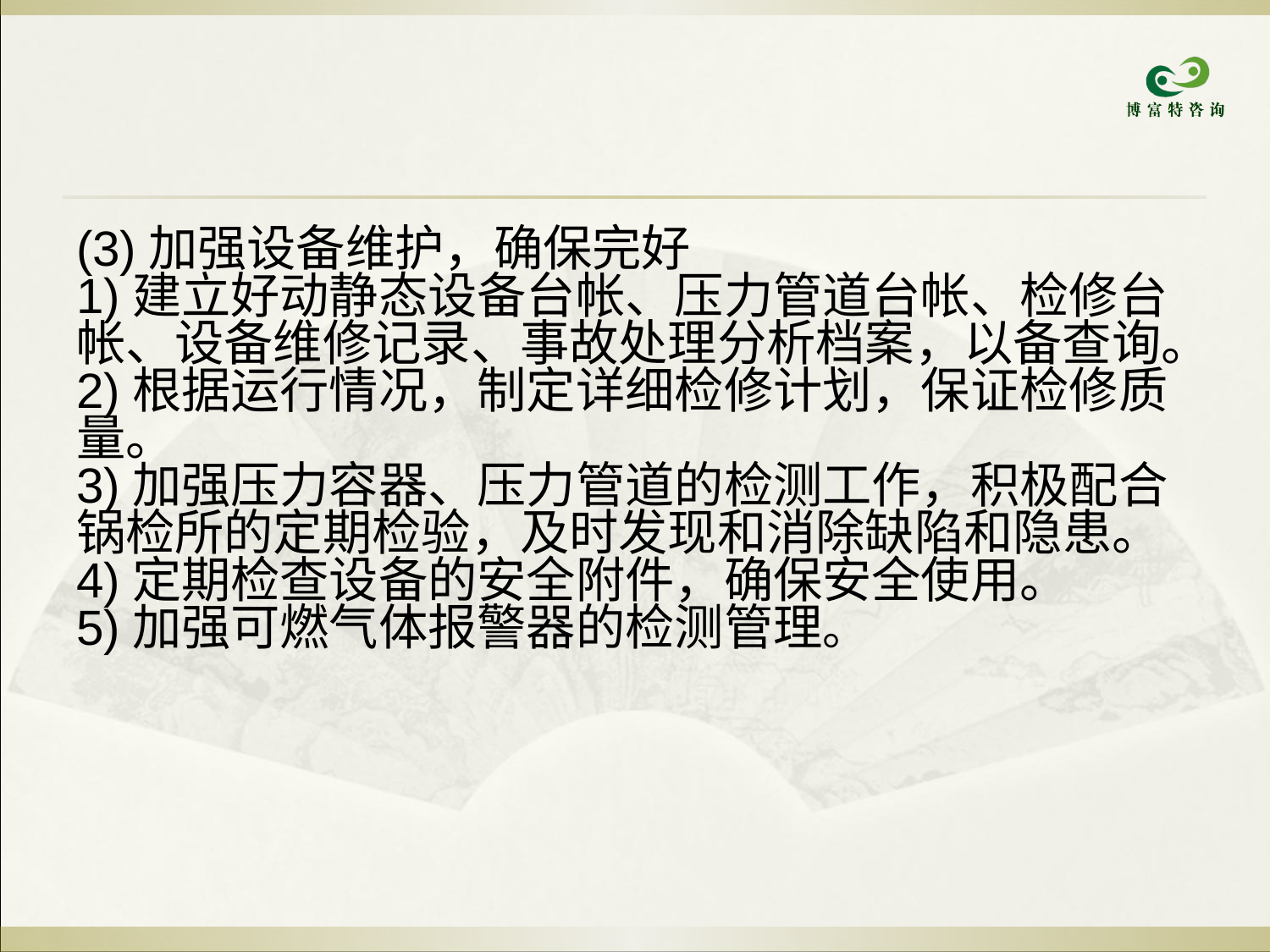

(3)加强设备维护，确保完好
1)建立好动静态设备台帐、压力管道台帐、检修台帐、设备维修记录、事故处理分析档案，以备查询。
2)根据运行情况，制定详细检修计划，保证检修质量。
3)加强压力容器、压力管道的检测工作，积极配合锅检所的定期检验，及时发现和消除缺陷和隐患。
4)定期检查设备的安全附件，确保安全使用。
5)加强可燃气体报警器的检测管理。